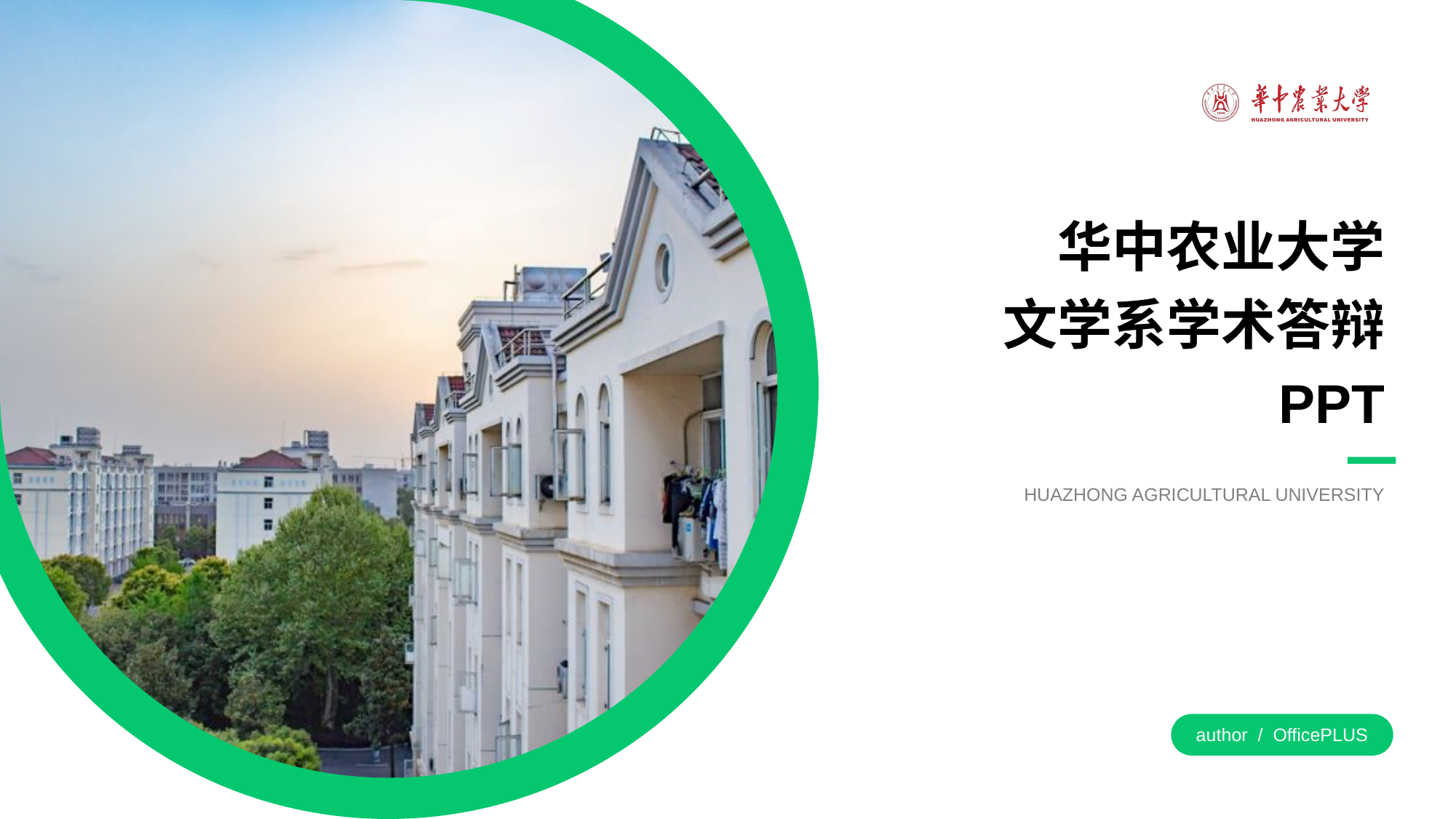

# 华中农业大学 文学系学术答辩 PPT
HUAZHONG AGRICULTURAL UNIVERSITY
author  /  OfficePLUS